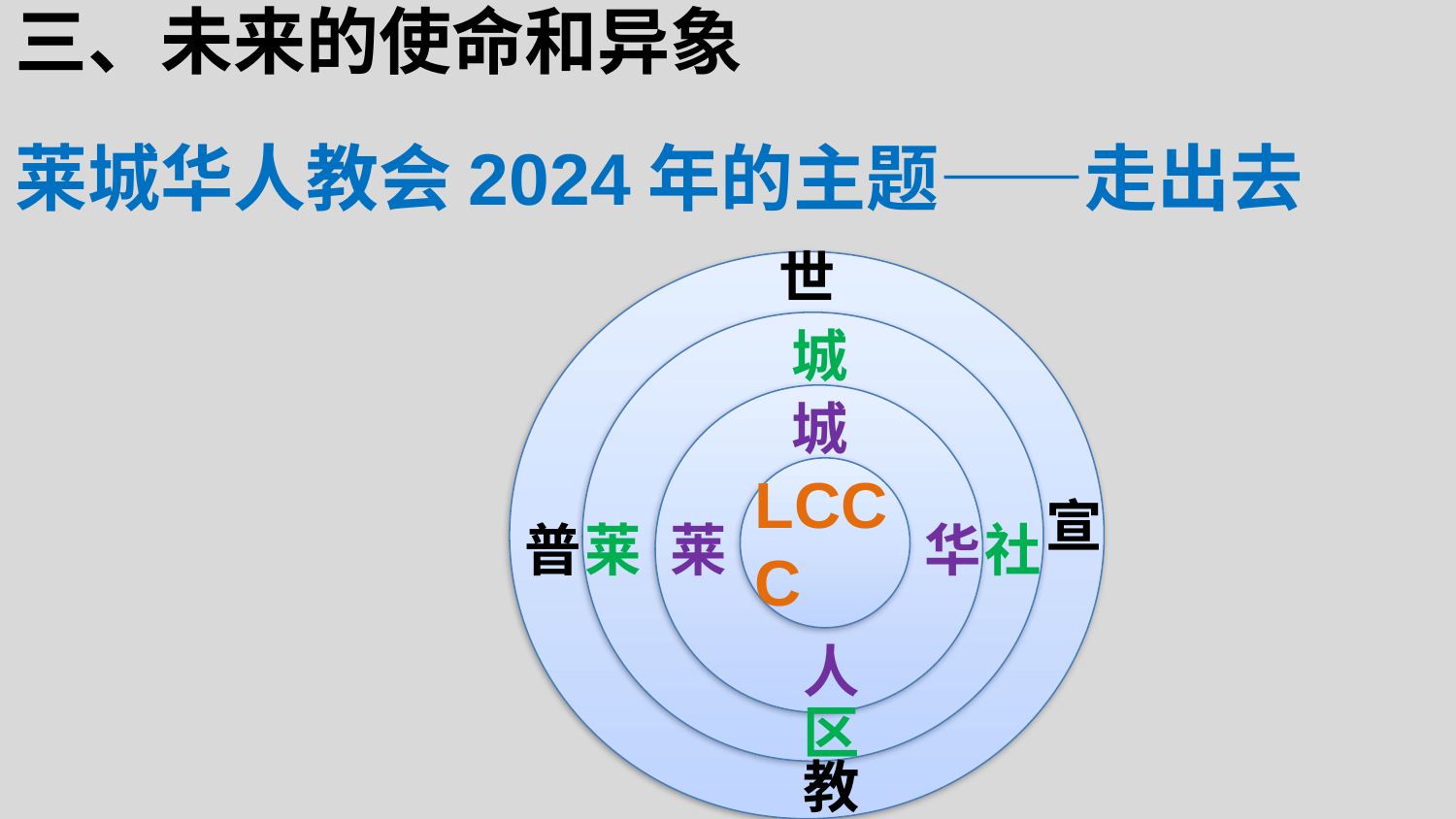

# 三、未来的使命和异象 莱城华人教会2024年的主题——走出去
世

城

城
LCCC

宣
普
莱
莱
华
社
人
区
教